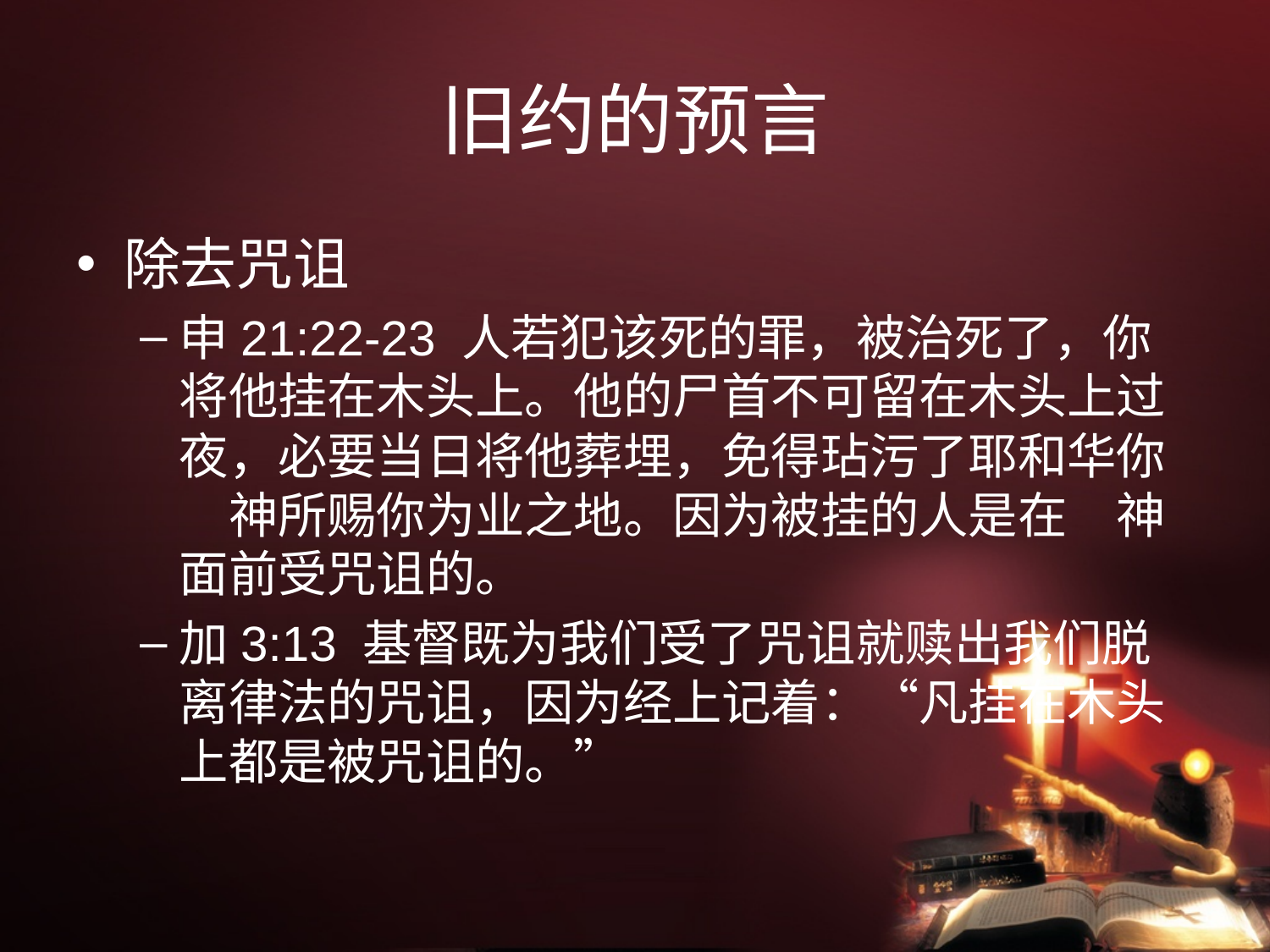

# 旧约的预言
除去咒诅
申21:22-23 人若犯该死的罪，被治死了，你将他挂在木头上。他的尸首不可留在木头上过夜，必要当日将他葬埋，免得玷污了耶和华你　神所赐你为业之地。因为被挂的人是在　神面前受咒诅的。
加3:13 基督既为我们受了咒诅就赎出我们脱离律法的咒诅，因为经上记着：“凡挂在木头上都是被咒诅的。”